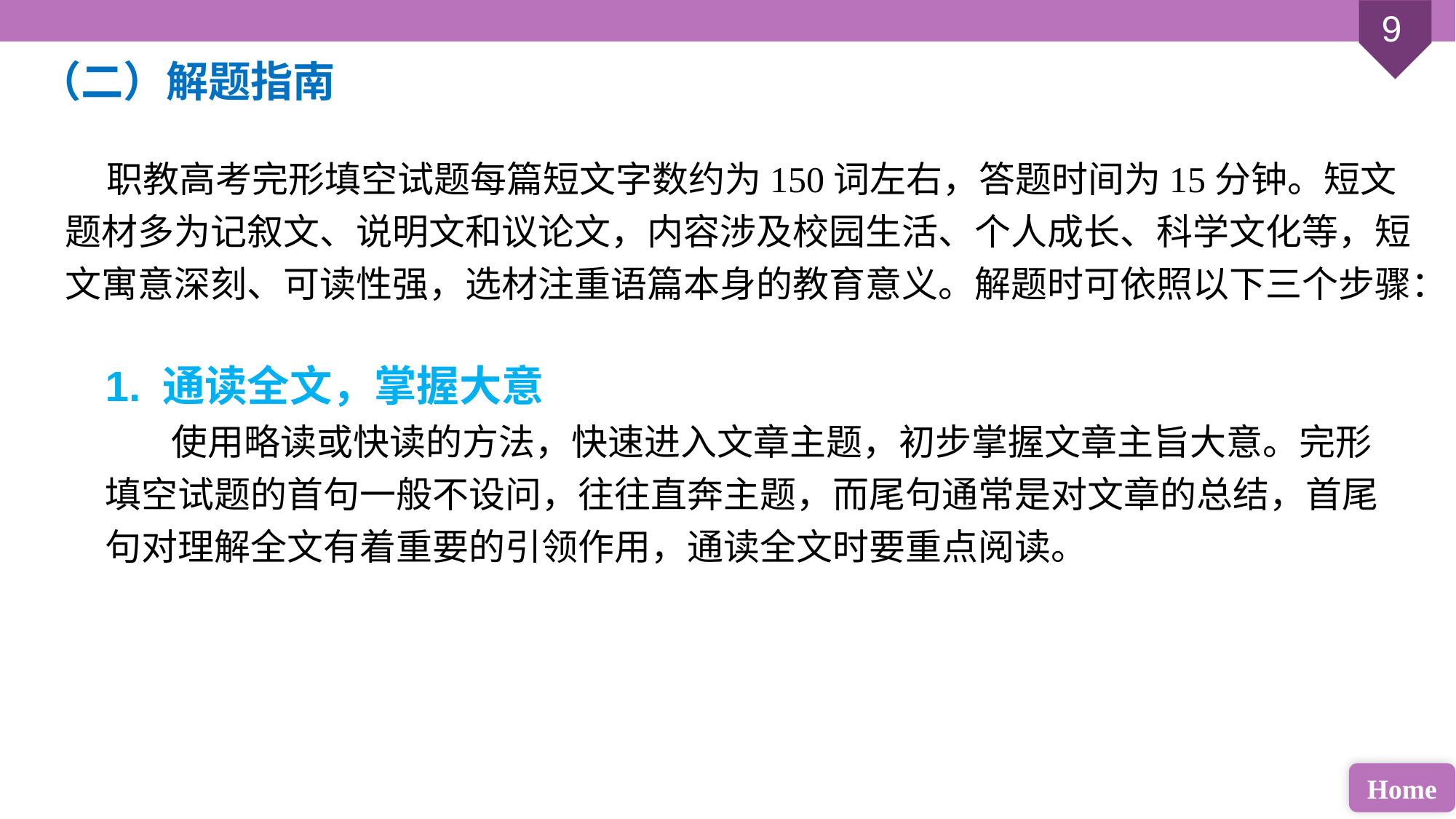

（二）解题指南
    职教高考完形填空试题每篇短文字数约为150词左右，答题时间为15分钟。短文题材多为记叙文、说明文和议论文，内容涉及校园生活、个人成长、科学文化等，短文寓意深刻、可读性强，选材注重语篇本身的教育意义。解题时可依照以下三个步骤：
1. 通读全文，掌握大意
       使用略读或快读的方法，快速进入文章主题，初步掌握文章主旨大意。完形填空试题的首句一般不设问，往往直奔主题，而尾句通常是对文章的总结，首尾句对理解全文有着重要的引领作用，通读全文时要重点阅读。